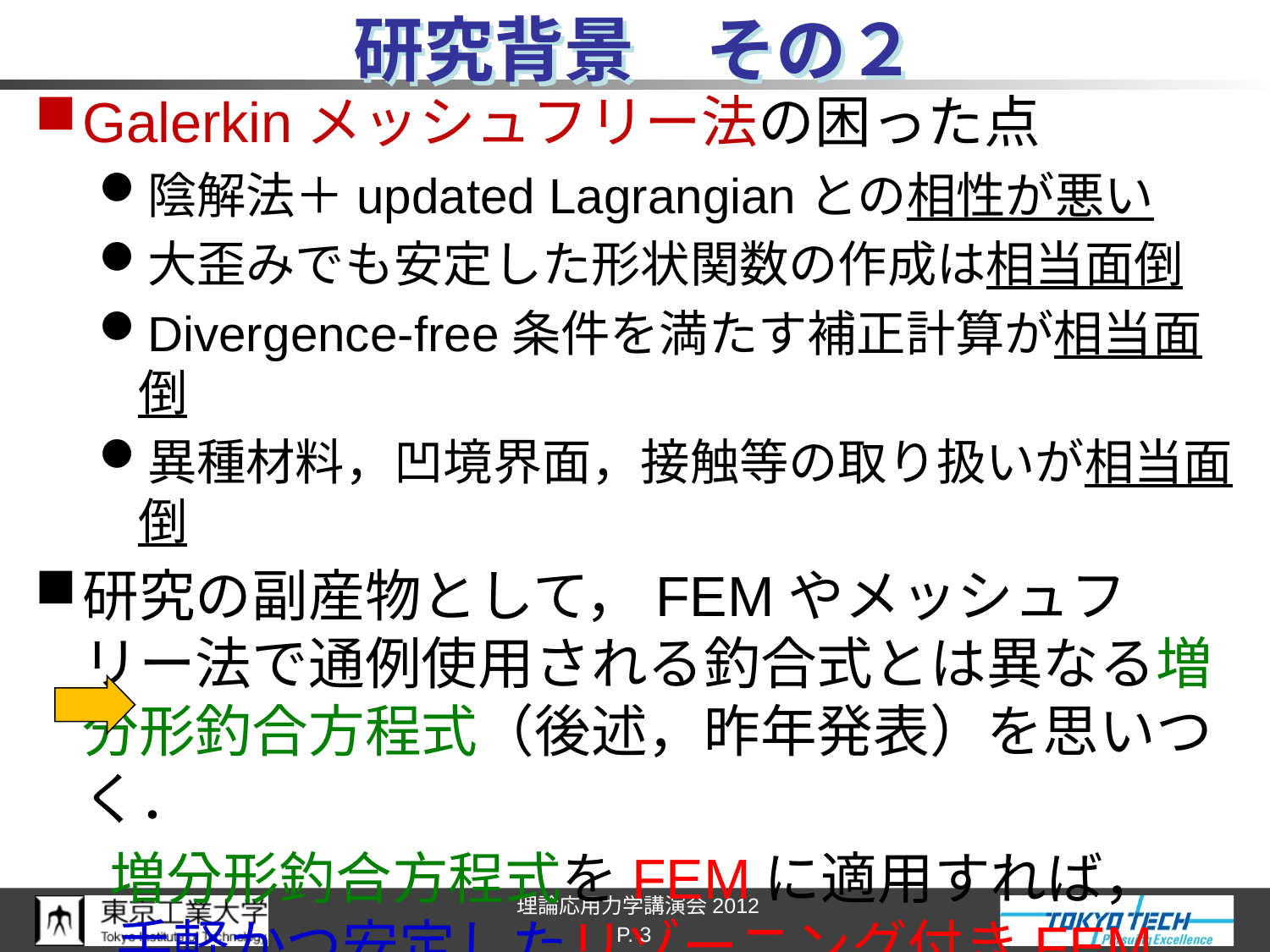

# 研究背景　その２
Galerkinメッシュフリー法の困った点
陰解法＋updated Lagrangianとの相性が悪い
大歪みでも安定した形状関数の作成は相当面倒
Divergence-free条件を満たす補正計算が相当面倒
異種材料，凹境界面，接触等の取り扱いが相当面倒
研究の副産物として，FEMやメッシュフリー法で通例使用される釣合式とは異なる増分形釣合方程式（後述，昨年発表）を思いつく．
増分形釣合方程式をFEMに適用すれば，
手軽かつ安定したリゾーニング付きFEM
が実現出来るのでは？

P. 3